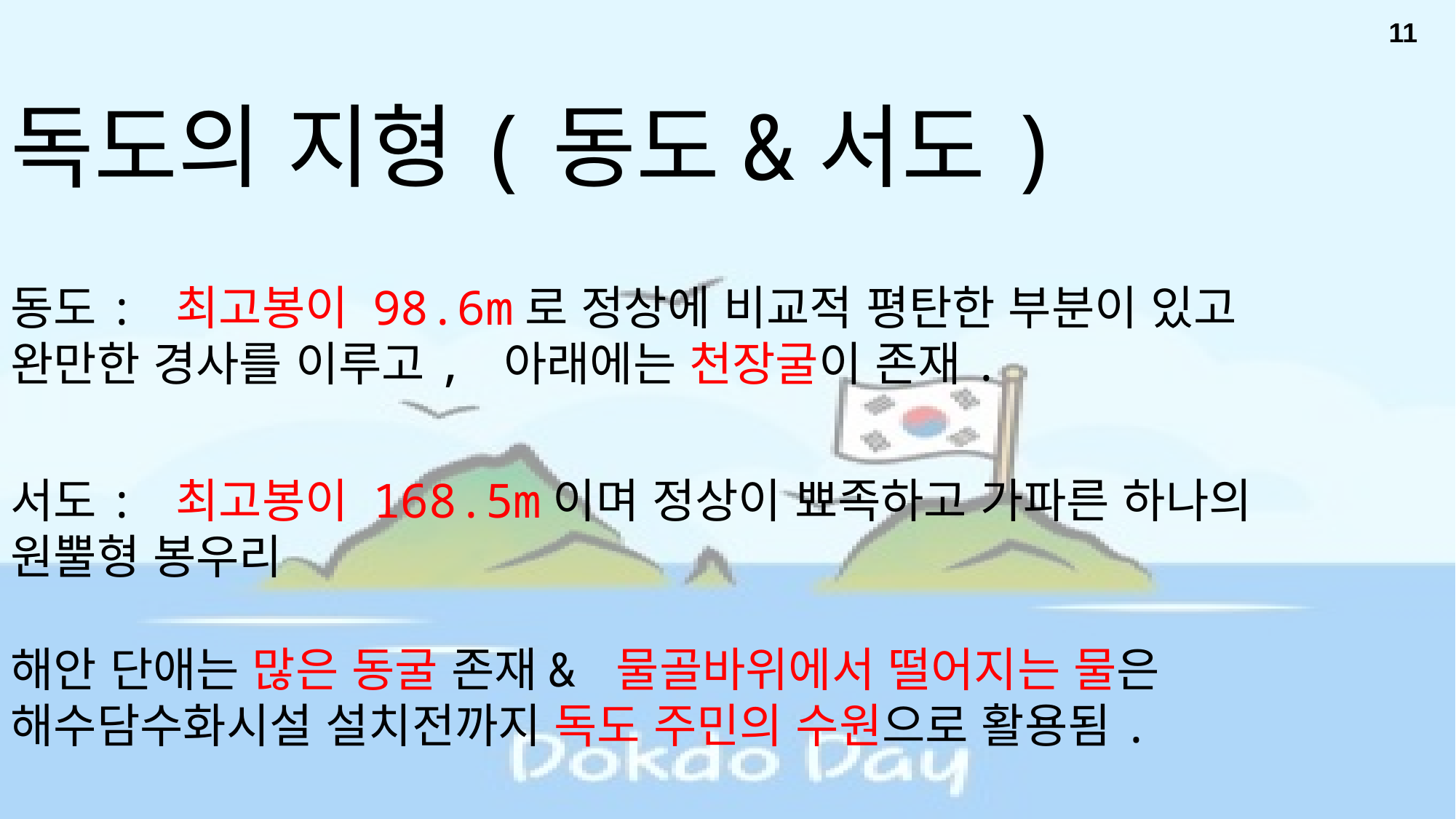

11

독도의 지형(동도&서도)
동도: 최고봉이 98.6m로 정상에 비교적 평탄한 부분이 있고
완만한 경사를 이루고, 아래에는 천장굴이 존재.

서도: 최고봉이 168.5m이며 정상이 뾰족하고 가파른 하나의
원뿔형 봉우리

해안 단애는 많은 동굴 존재& 물골바위에서 떨어지는 물은 해수담수화시설 설치전까지 독도 주민의 수원으로 활용됨.